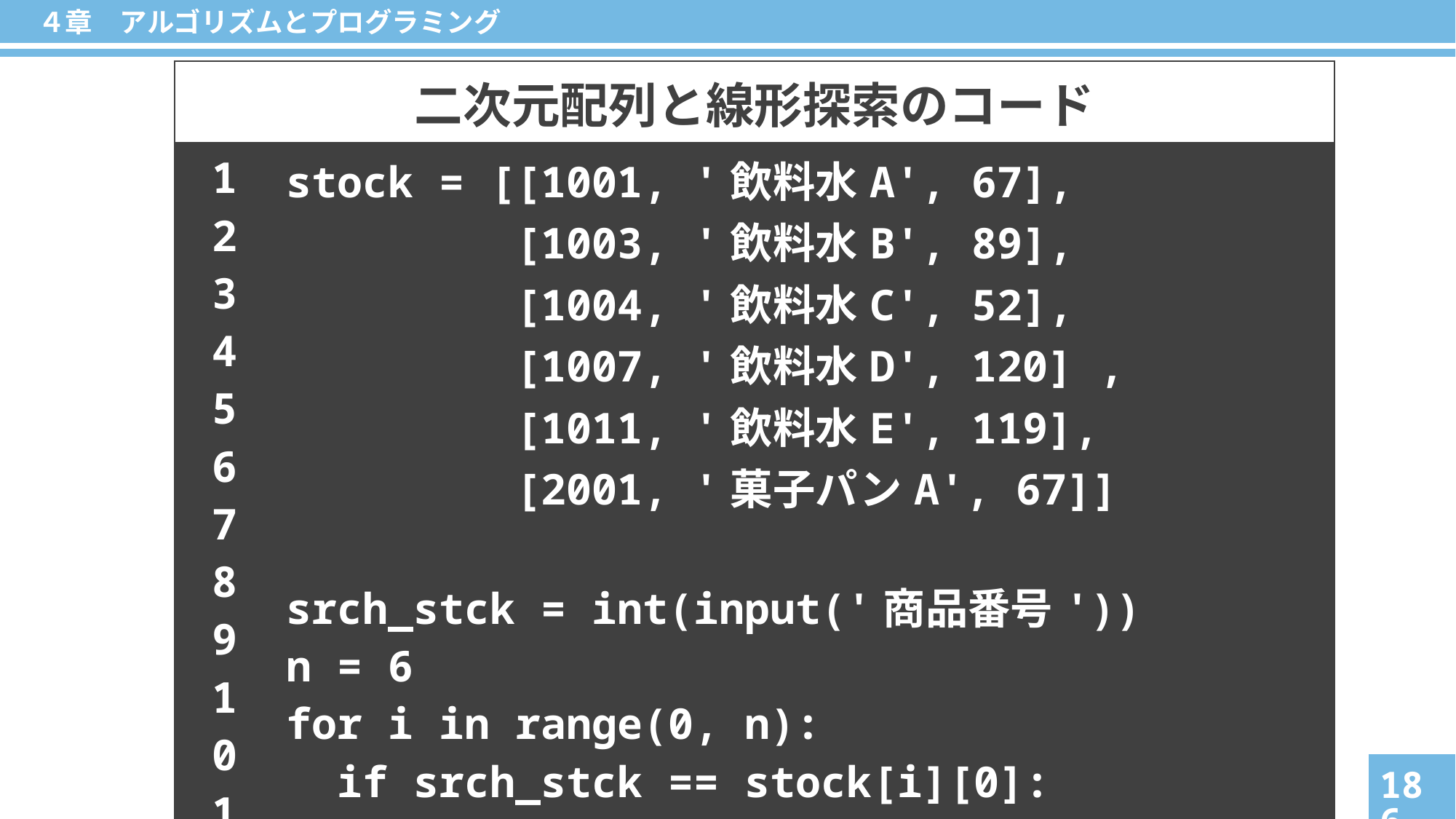

| 二次元配列と線形探索のコード |  |
| --- | --- |
| 1 2 3 4 5 6 7 8 9 10 11 12 13 | stock = [[1001, '飲料水A', 67], [1003, '飲料水B', 89], [1004, '飲料水C', 52], [1007, '飲料水D', 120] , [1011, '飲料水E', 119], [2001, '菓子パンA', 67]] srch\_stck = int(input('商品番号')) n = 6 for i in range(0, n): if srch\_stck == stock[i][0]: print(stock[i][0], stock[i][1], stock[i][2]) break |
186